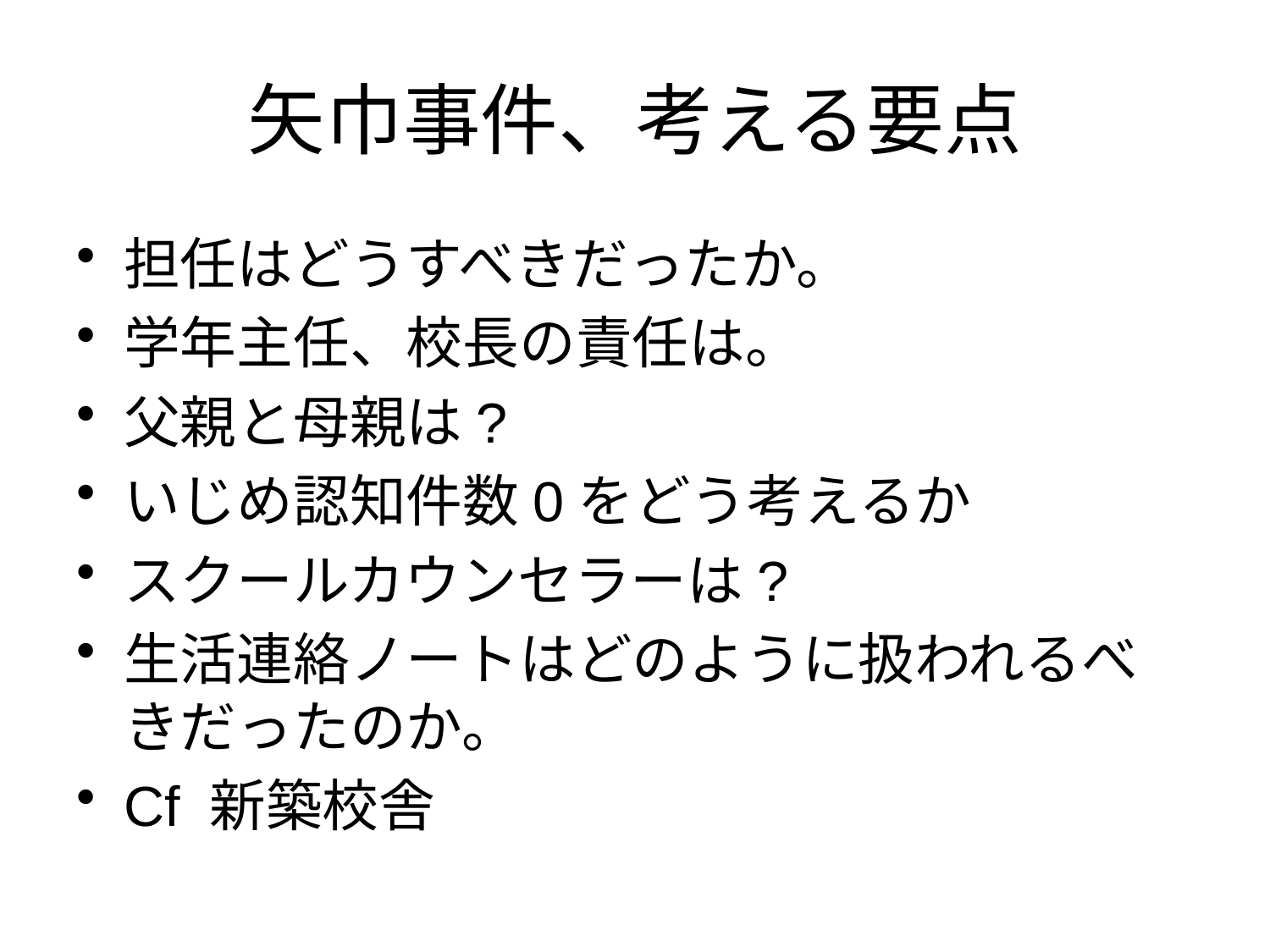

# 矢巾事件、考える要点
担任はどうすべきだったか。
学年主任、校長の責任は。
父親と母親は?
いじめ認知件数0をどう考えるか
スクールカウンセラーは?
生活連絡ノートはどのように扱われるべきだったのか。
Cf 新築校舎